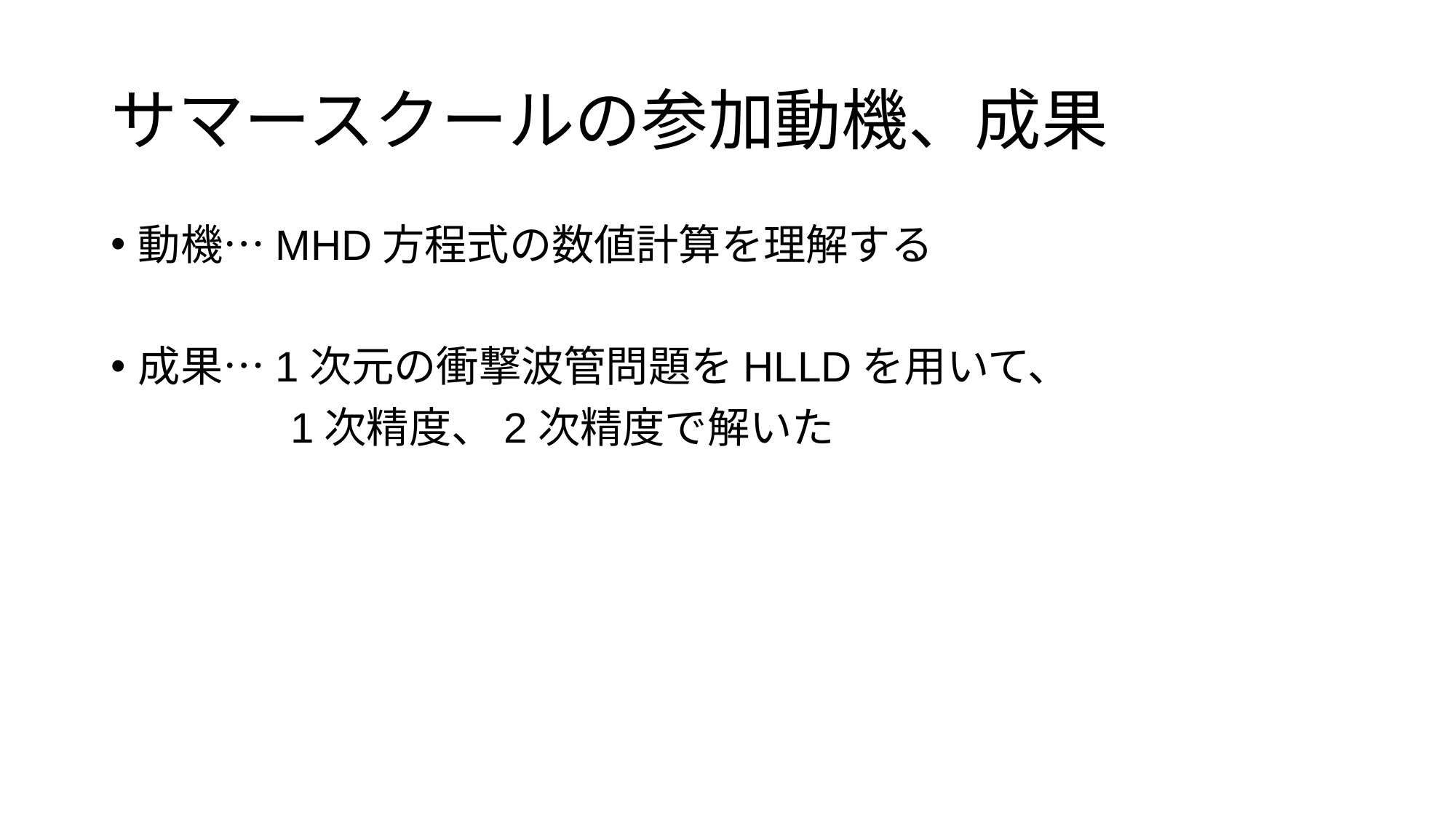

# サマースクールの参加動機、成果
動機…MHD方程式の数値計算を理解する

成果…1次元の衝撃波管問題をHLLDを用いて、
　　　　1次精度、2次精度で解いた